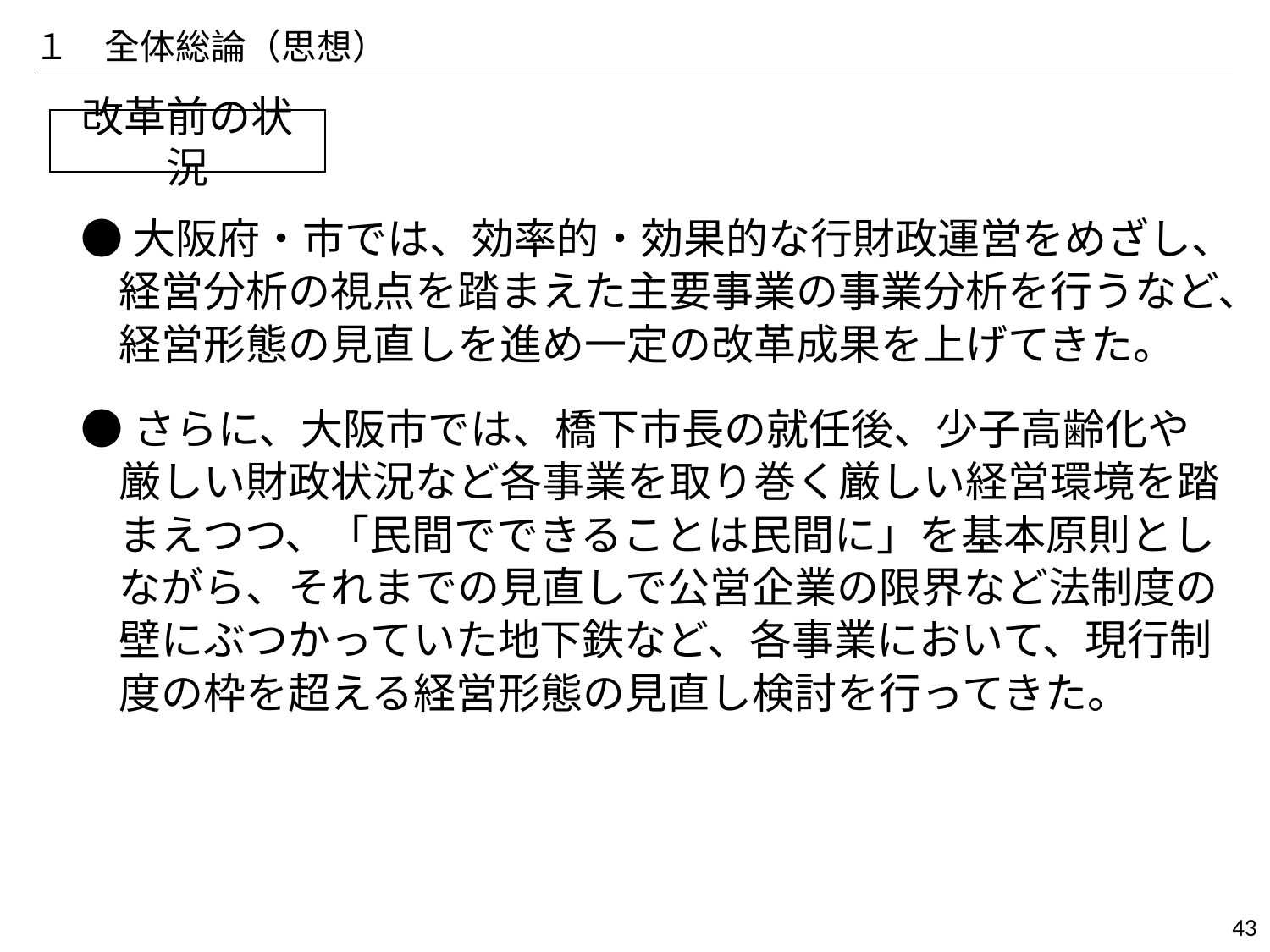

１　全体総論（思想）
改革前の状況
●大阪府・市では、効率的・効果的な行財政運営をめざし、経営分析の視点を踏まえた主要事業の事業分析を行うなど、経営形態の見直しを進め一定の改革成果を上げてきた。
●さらに、大阪市では、橋下市長の就任後、少子高齢化や厳しい財政状況など各事業を取り巻く厳しい経営環境を踏まえつつ、「民間でできることは民間に」を基本原則としながら、それまでの見直しで公営企業の限界など法制度の壁にぶつかっていた地下鉄など、各事業において、現行制度の枠を超える経営形態の見直し検討を行ってきた。
43